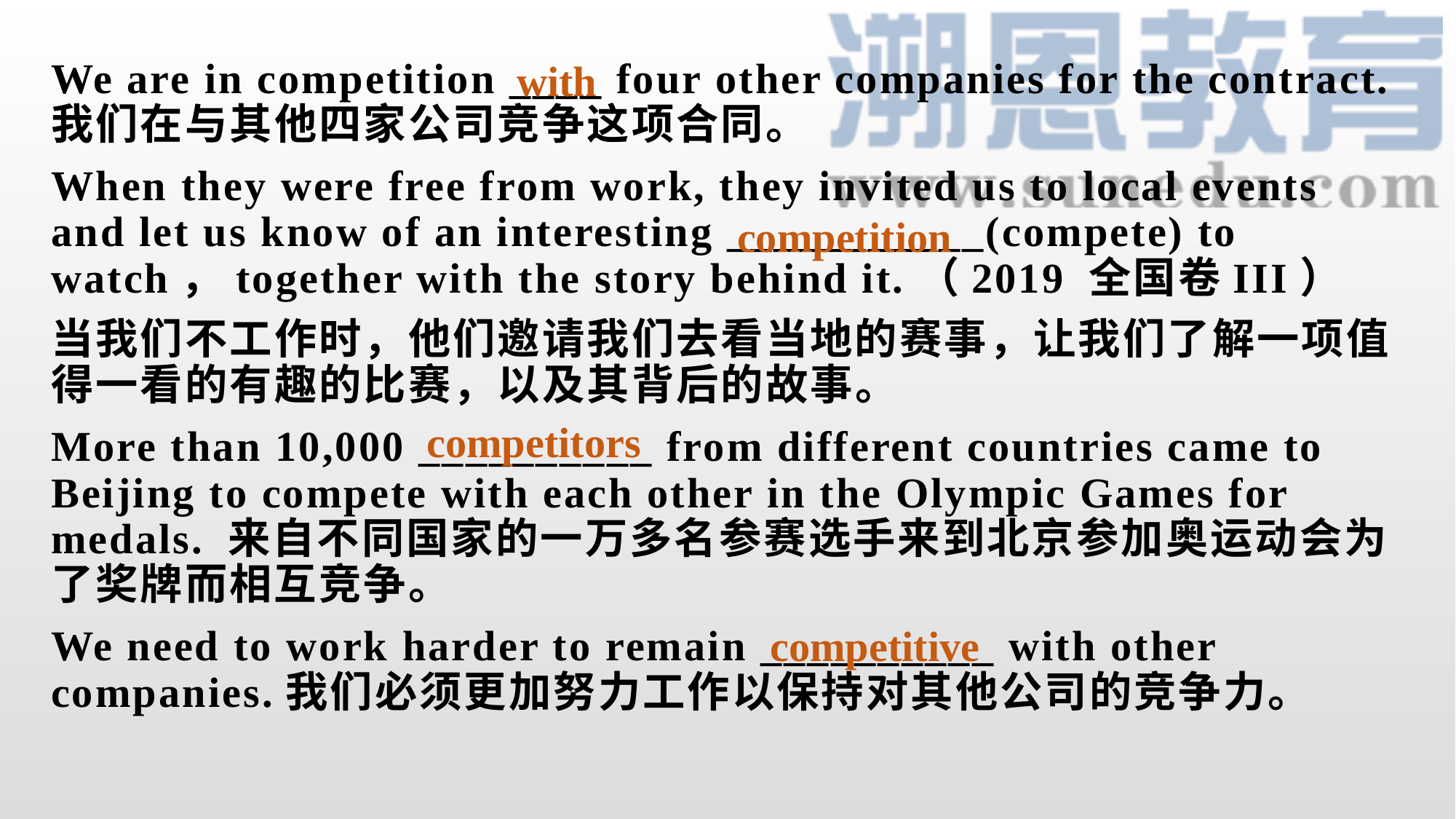

with
We are in competition ____ four other companies for the contract.我们在与其他四家公司竞争这项合同。
When they were free from work, they invited us to local events and let us know of an interesting ___________(compete) to watch，together with the story behind it.（2019 全国卷III）
当我们不工作时，他们邀请我们去看当地的赛事，让我们了解一项值得一看的有趣的比赛，以及其背后的故事。
More than 10,000 __________ from different countries came to Beijing to compete with each other in the Olympic Games for medals. 来自不同国家的一万多名参赛选手来到北京参加奥运动会为了奖牌而相互竞争。
We need to work harder to remain __________ with other companies.我们必须更加努力工作以保持对其他公司的竞争力。
competition
competitors
competitive